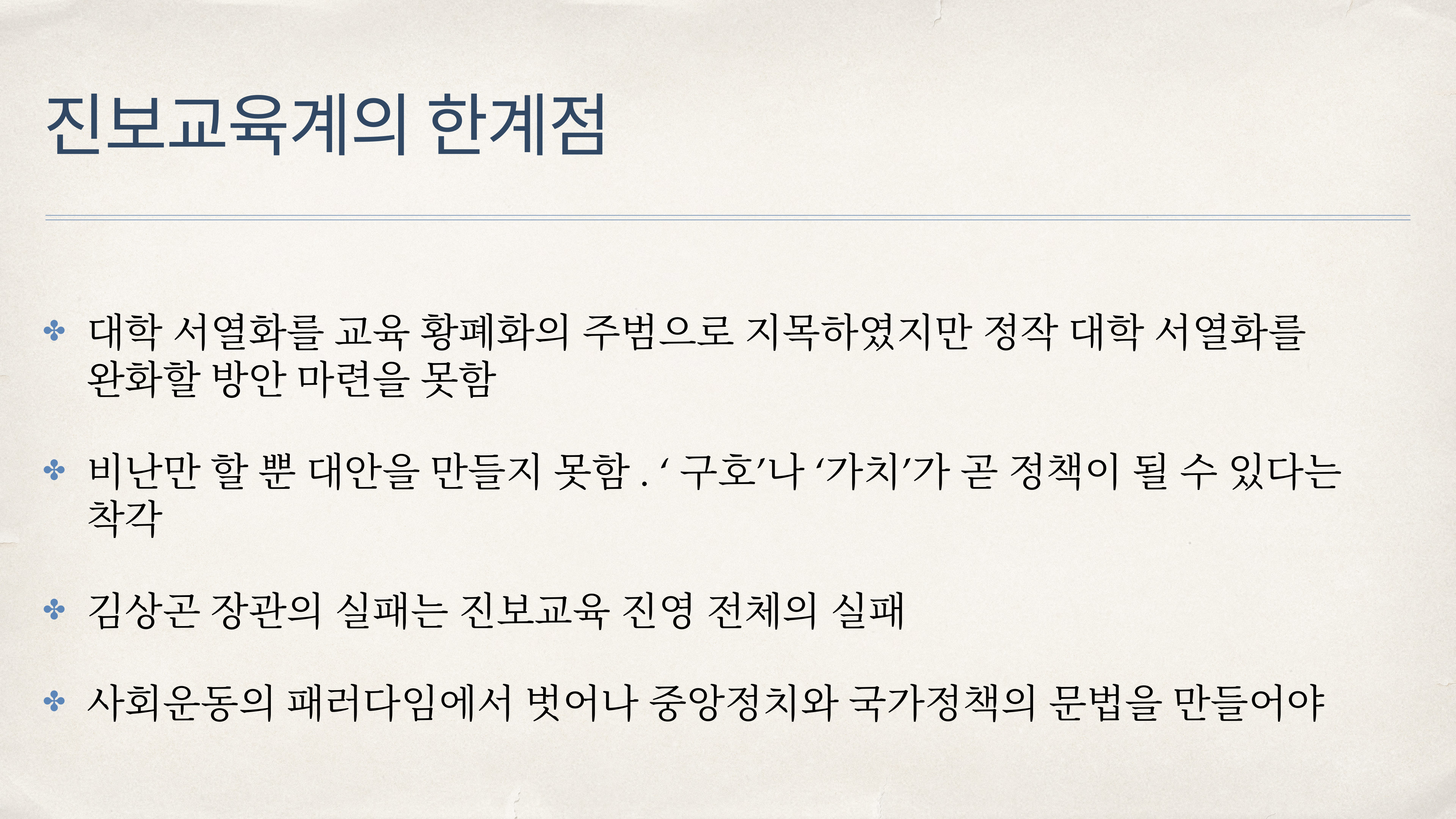

# 진보교육계의 한계점
대학 서열화를 교육 황폐화의 주범으로 지목하였지만 정작 대학 서열화를 완화할 방안 마련을 못함
비난만 할 뿐 대안을 만들지 못함. ‘구호’나 ‘가치’가 곧 정책이 될 수 있다는 착각
김상곤 장관의 실패는 진보교육 진영 전체의 실패
사회운동의 패러다임에서 벗어나 중앙정치와 국가정책의 문법을 만들어야